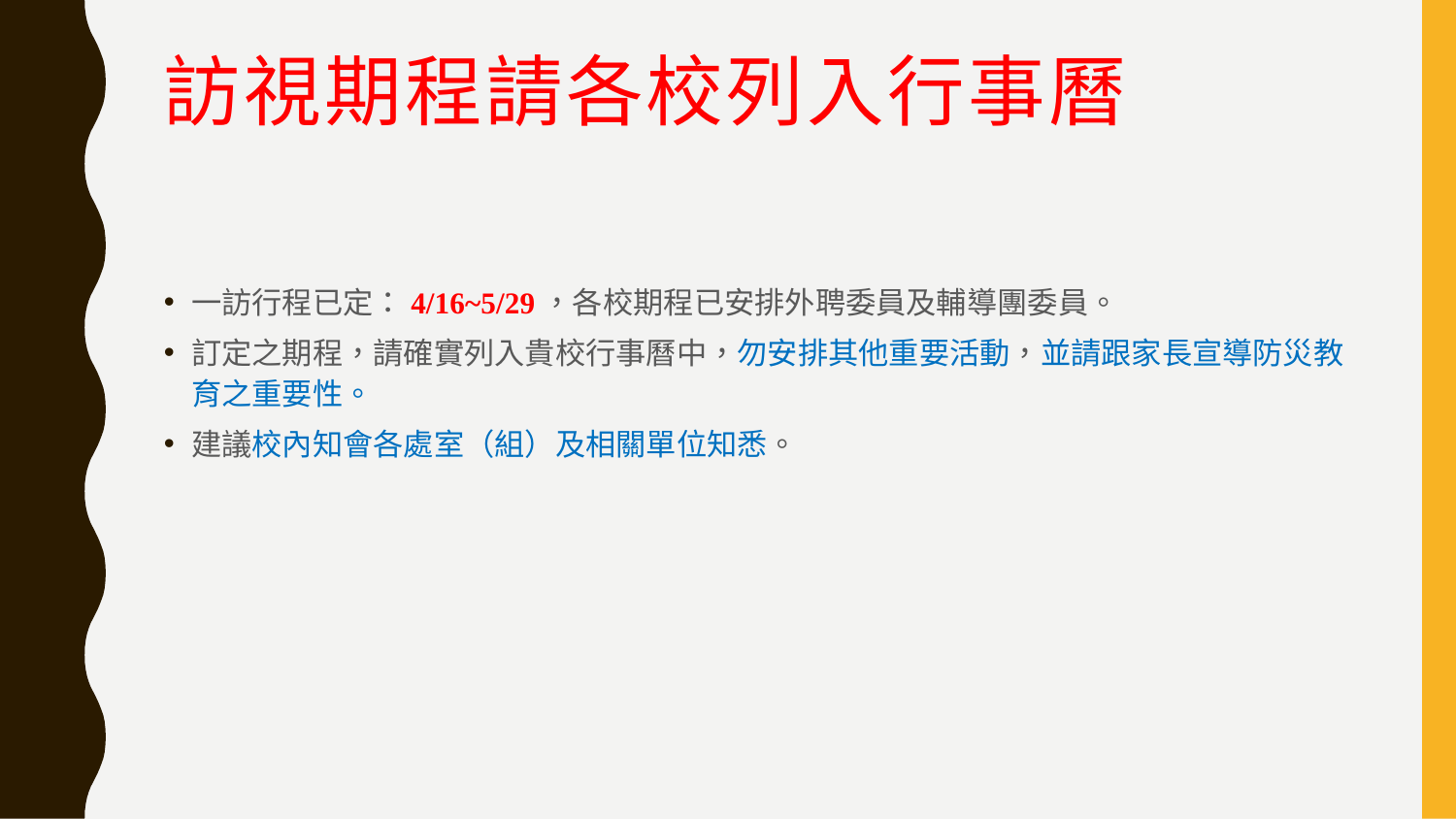

# 訪視期程請各校列入行事曆
一訪行程已定：4/16~5/29，各校期程已安排外聘委員及輔導團委員。
訂定之期程，請確實列入貴校行事曆中，勿安排其他重要活動，並請跟家長宣導防災教育之重要性。
建議校內知會各處室（組）及相關單位知悉。